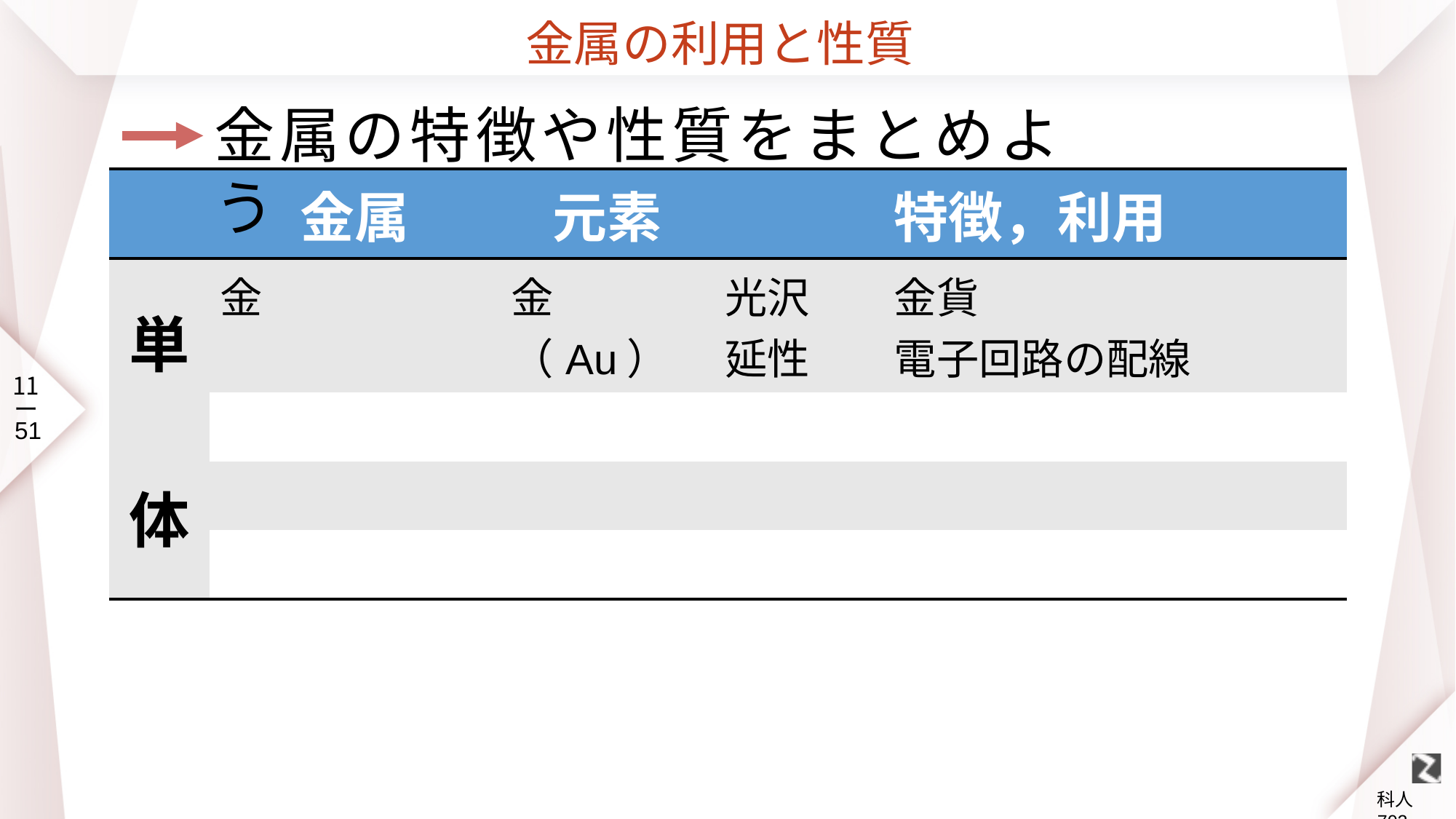

# 金属の利用と性質
２章　１節　|　２　金属

金属の特徴や性質をまとめよう
|  | 金属 | 元素 | 特徴，利用 |
| --- | --- | --- | --- |
| 単　体 | 金 | 金（Au） | 光沢　　金貨 延性　　電子回路の配線 |
|  |  |  |  |
|  |  |  |  |
|  |  |  |  |